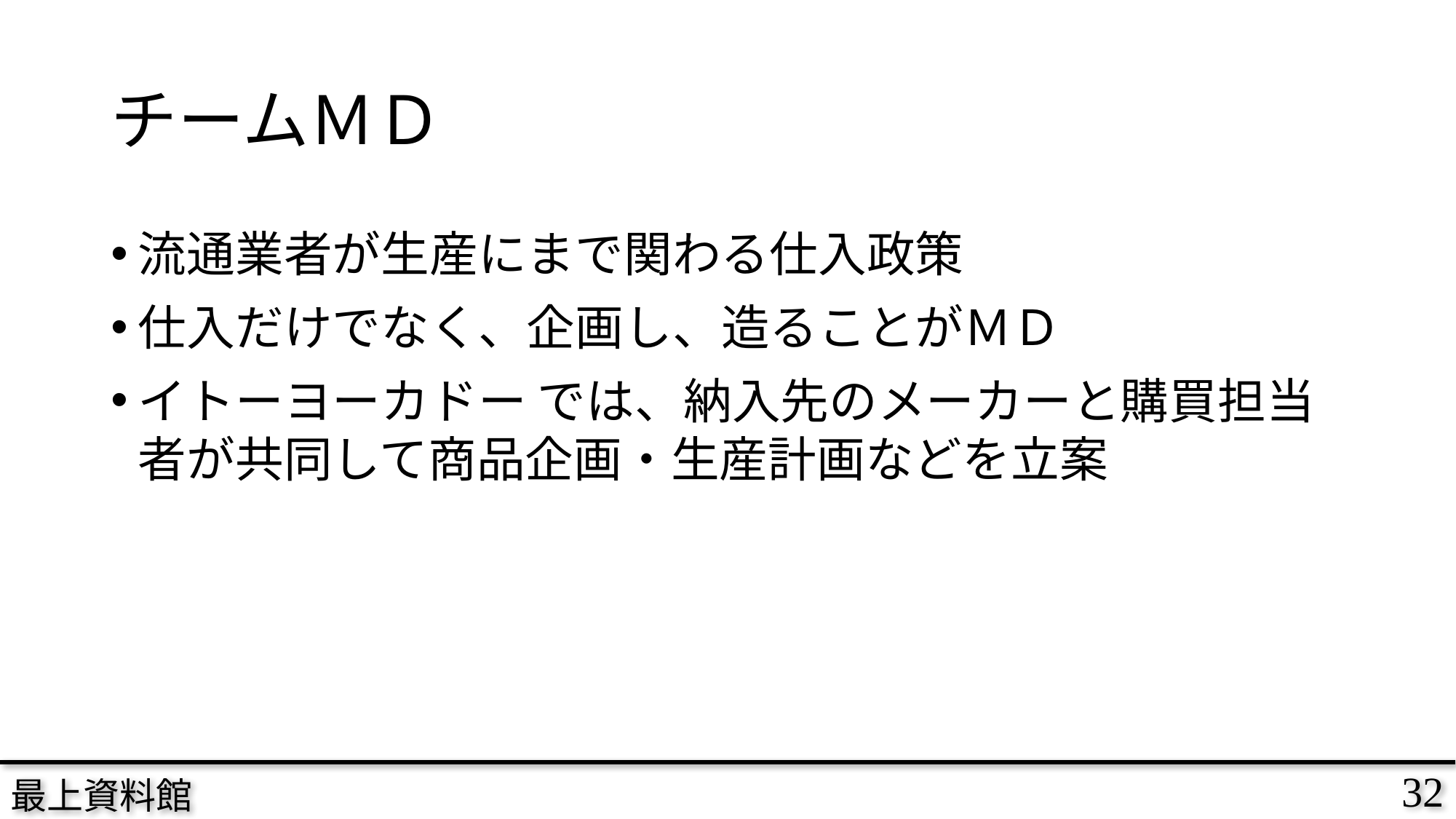

# チームＭＤ
流通業者が生産にまで関わる仕入政策
仕入だけでなく、企画し、造ることがＭＤ
イトーヨーカドー では、納入先のメーカーと購買担当者が共同して商品企画・生産計画などを立案